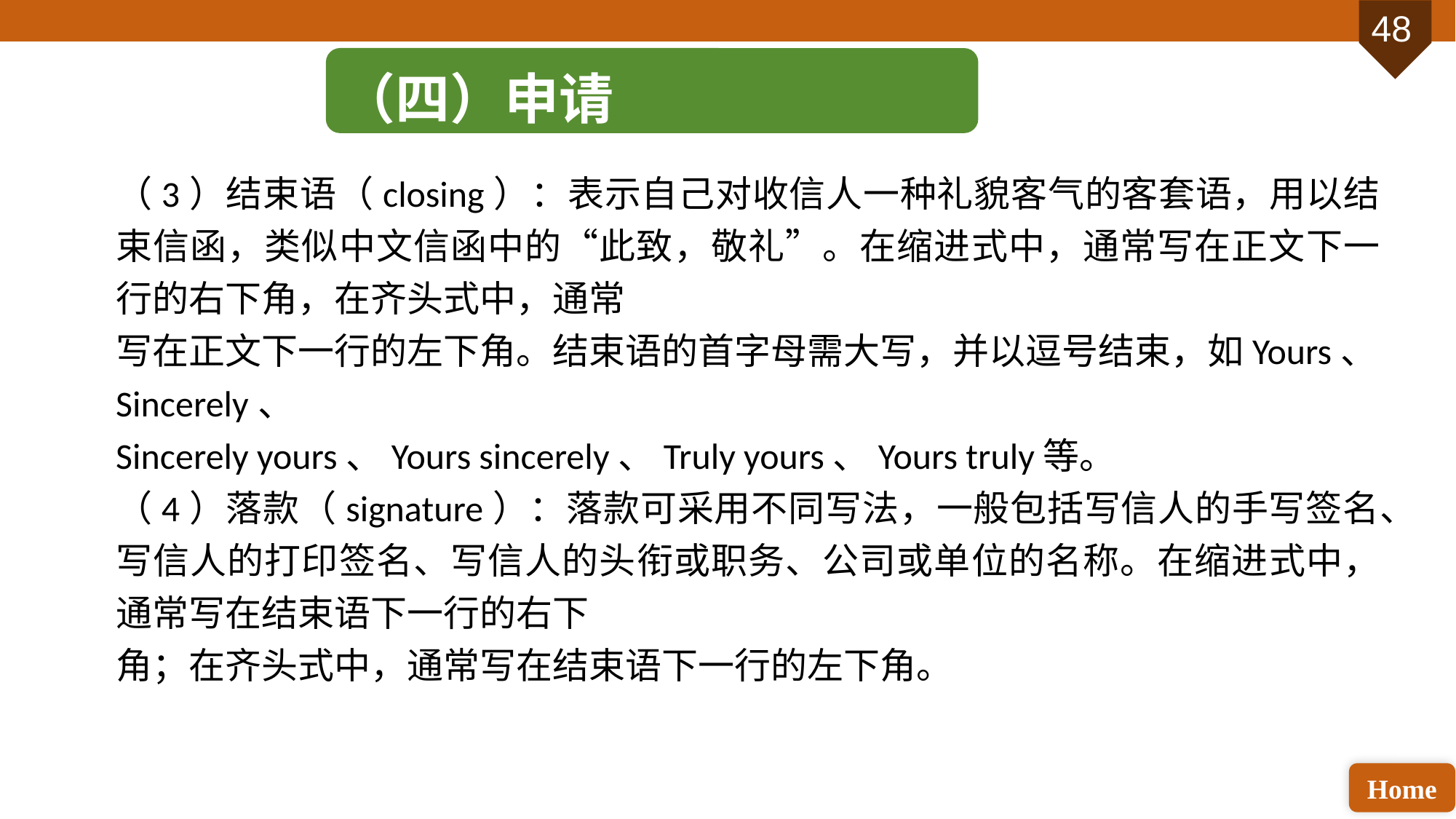

（四）申请
（3）结束语（closing）：表示自己对收信人一种礼貌客气的客套语，用以结束信函，类似中文信函中的“此致，敬礼”。在缩进式中，通常写在正文下一行的右下角，在齐头式中，通常
写在正文下一行的左下角。结束语的首字母需大写，并以逗号结束，如Yours、Sincerely、
Sincerely yours、Yours sincerely、Truly yours、Yours truly等。
（4）落款（signature）：落款可采用不同写法，一般包括写信人的手写签名、写信人的打印签名、写信人的头衔或职务、公司或单位的名称。在缩进式中，通常写在结束语下一行的右下
角；在齐头式中，通常写在结束语下一行的左下角。